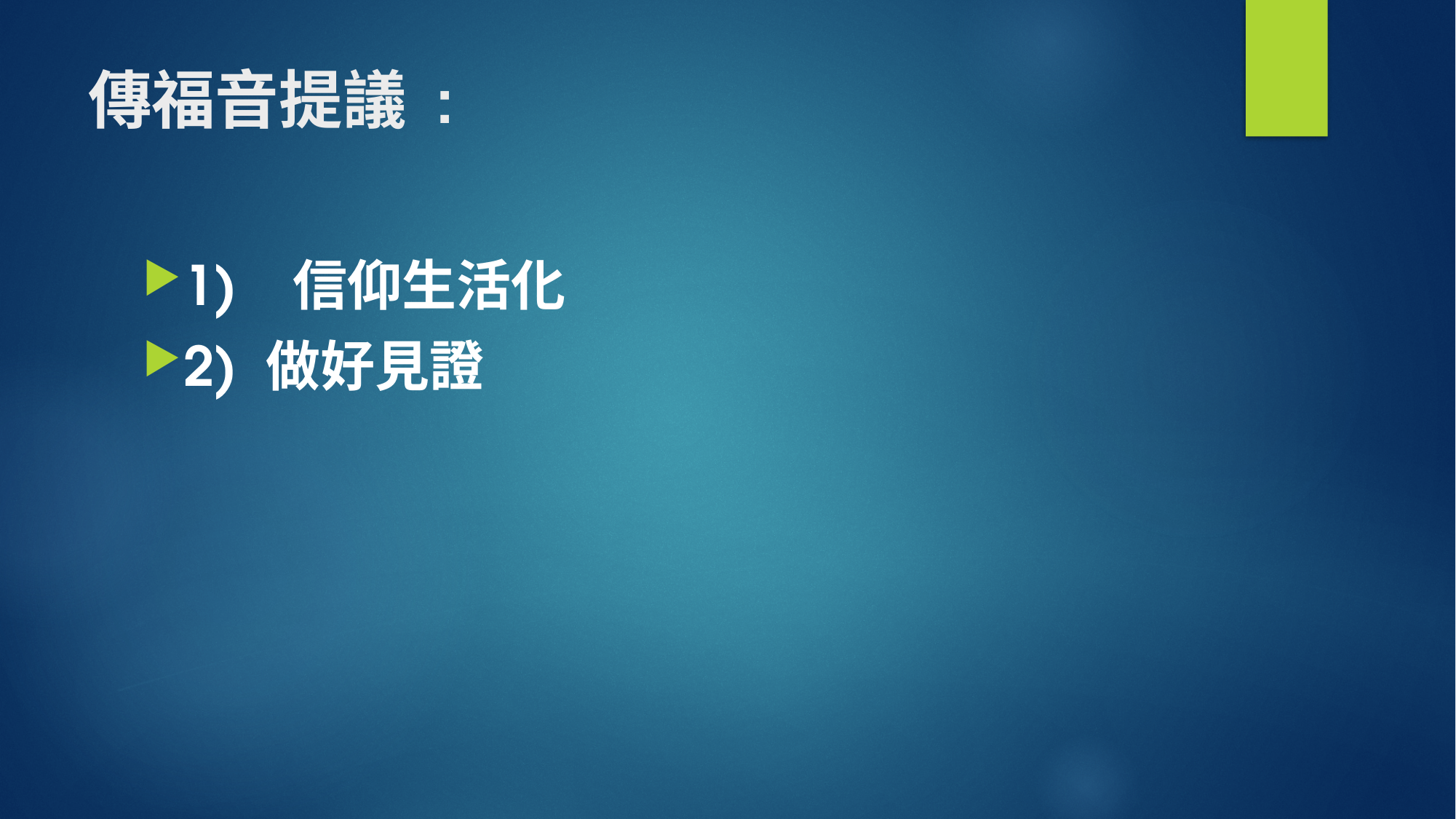

# 傳福音提議 :
1)	信仰生活化
2) 做好見證